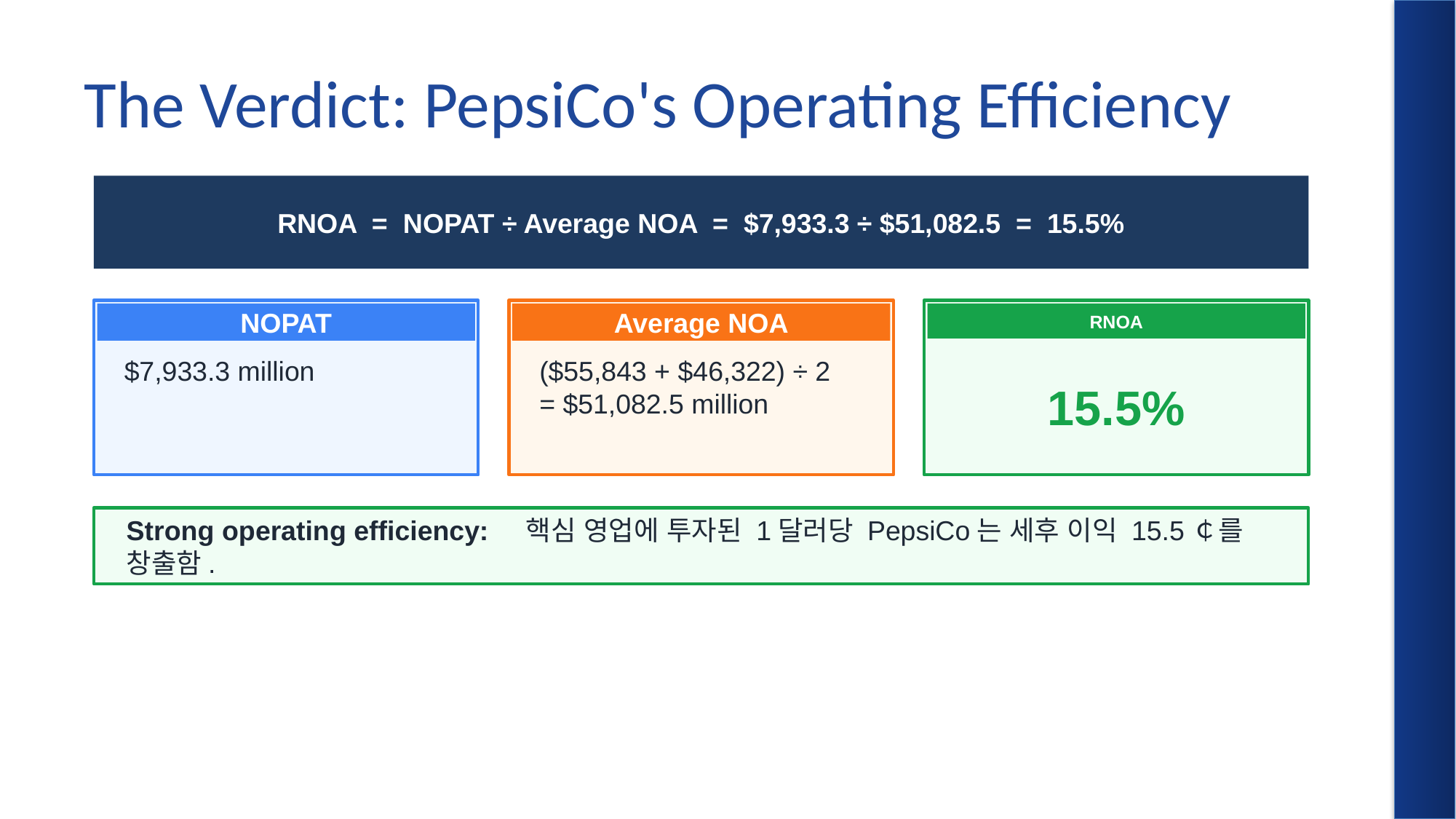

# The Verdict: PepsiCo's Operating Efficiency

RNOA  =  NOPAT ÷ Average NOA  =  $7,933.3 ÷ $51,082.5  =  15.5%

NOPAT

Average NOA

RNOA
15.5%
$7,933.3 million
($55,843 + $46,322) ÷ 2
= $51,082.5 million

Strong operating efficiency:    핵심 영업에 투자된 1달러당 PepsiCo는 세후 이익 15.5￠를 창출함.